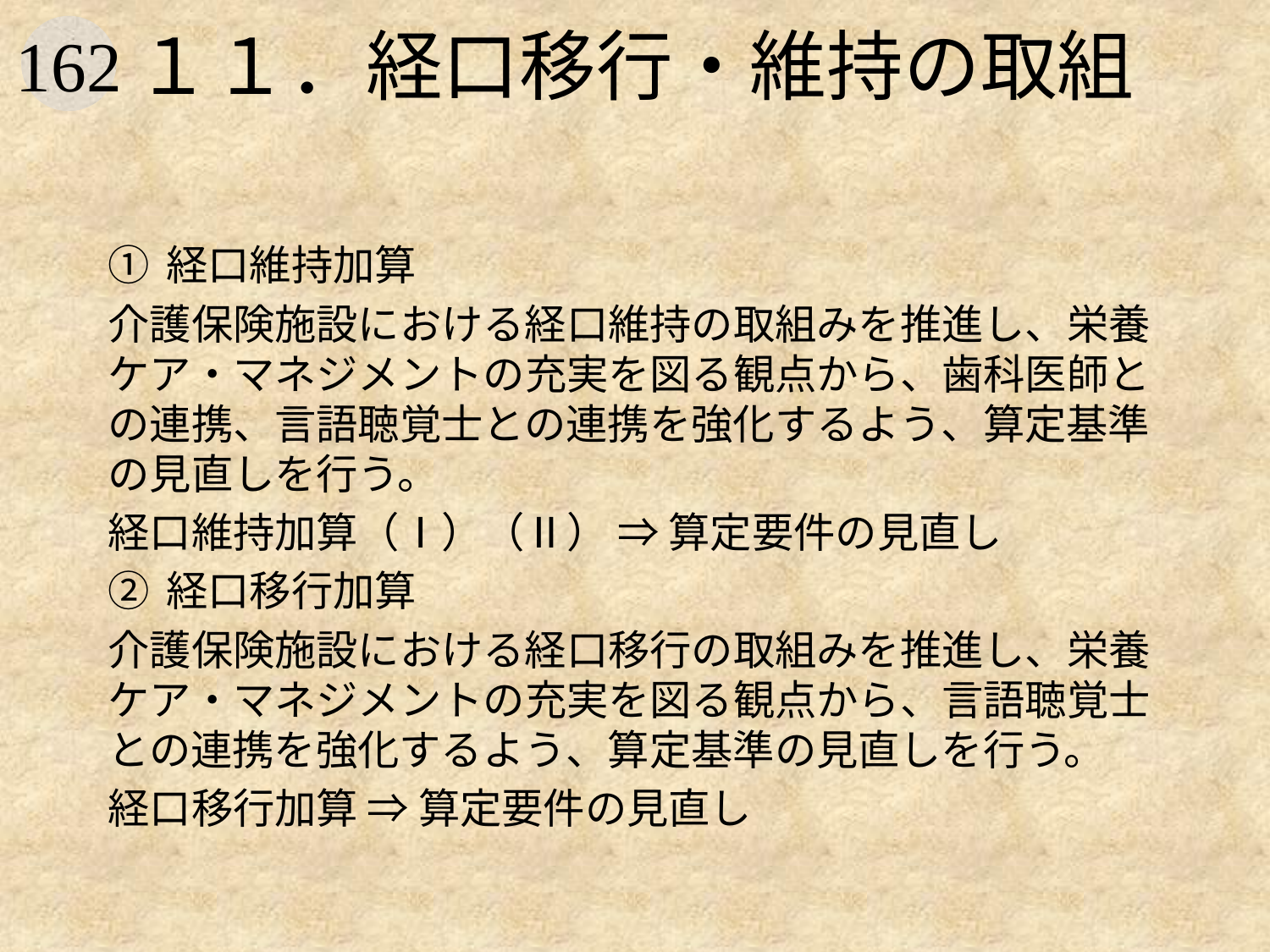

# １１．経口移行・維持の取組
① 経口維持加算
介護保険施設における経口維持の取組みを推進し、栄養ケア・マネジメントの充実を図る観点から、歯科医師との連携、言語聴覚士との連携を強化するよう、算定基準の見直しを行う。
経口維持加算（Ⅰ）（Ⅱ） ⇒ 算定要件の見直し
② 経口移行加算
介護保険施設における経口移行の取組みを推進し、栄養ケア・マネジメントの充実を図る観点から、言語聴覚士との連携を強化するよう、算定基準の見直しを行う。
経口移行加算 ⇒ 算定要件の見直し